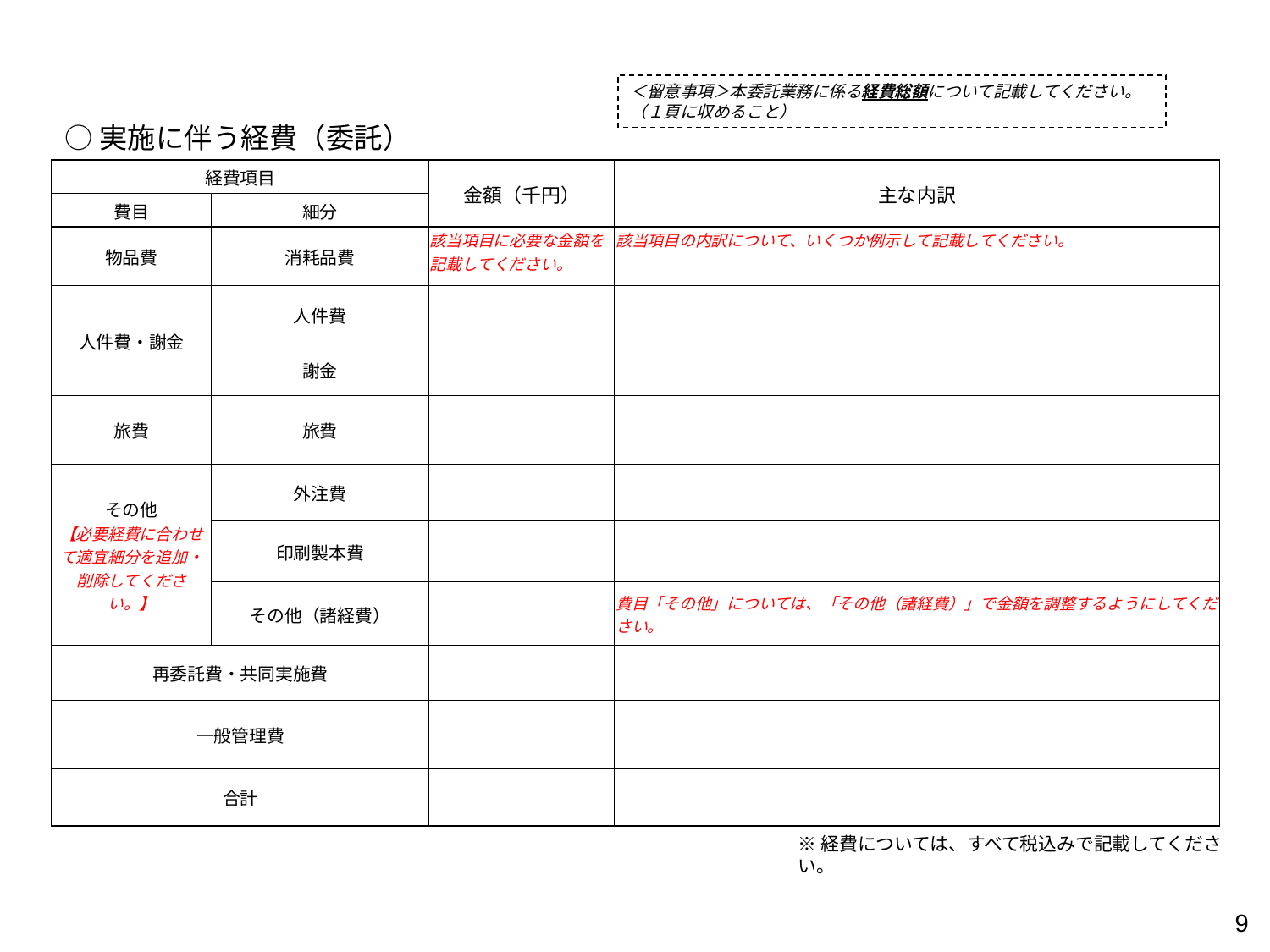

＜留意事項＞本委託業務に係る経費総額について記載してください。（１頁に収めること）
○実施に伴う経費（委託）
| 経費項目 |  | 金額（千円） | 主な内訳 |
| --- | --- | --- | --- |
| 費目 | 細分 |  |  |
| 物品費 | 消耗品費 | 該当項目に必要な金額を記載してください。 | 該当項目の内訳について、いくつか例示して記載してください。 |
| 人件費・謝金 | 人件費 |  |  |
|  | 謝金 |  |  |
| 旅費 | 旅費 |  |  |
| その他 【必要経費に合わせて適宜細分を追加・削除してください。】 | 外注費 |  |  |
|  | 印刷製本費 |  |  |
|  | その他（諸経費） |  | 費目「その他」については、「その他（諸経費）」で金額を調整するようにしてください。 |
| 再委託費・共同実施費 |  |  |  |
| 一般管理費 |  |  |  |
| 合計 |  |  |  |
※経費については、すべて税込みで記載してください。
9